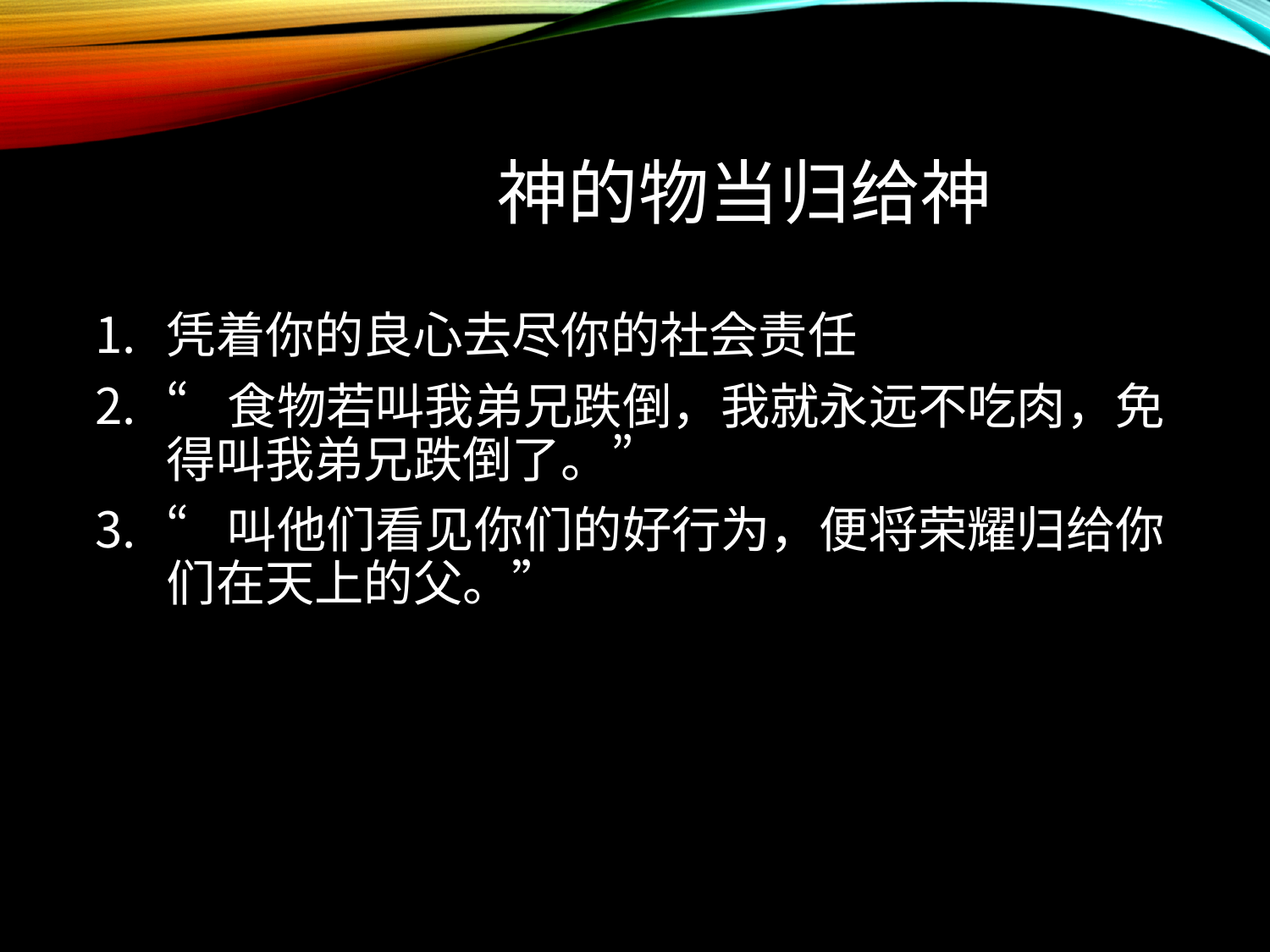

# 神的物当归给神
凭着你的良心去尽你的社会责任
“食物若叫我弟兄跌倒，我就永远不吃肉，免得叫我弟兄跌倒了。”
“叫他们看见你们的好行为，便将荣耀归给你们在天上的父。”